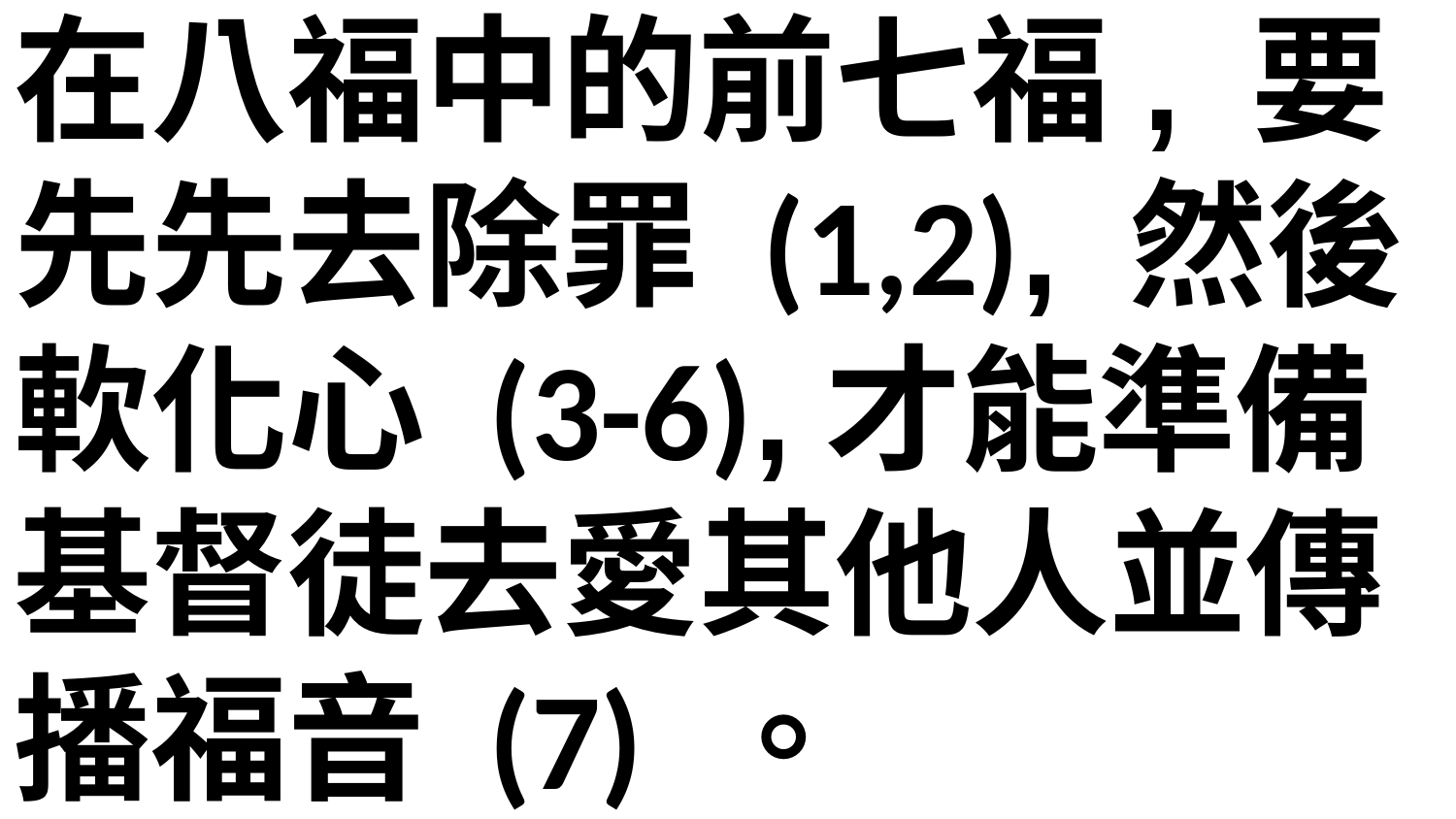

在八福中的前七福, 要先先去除罪 (1,2), 然後軟化心 (3-6),才能準備基督徒去愛其他人並傳播福音 (7) 。